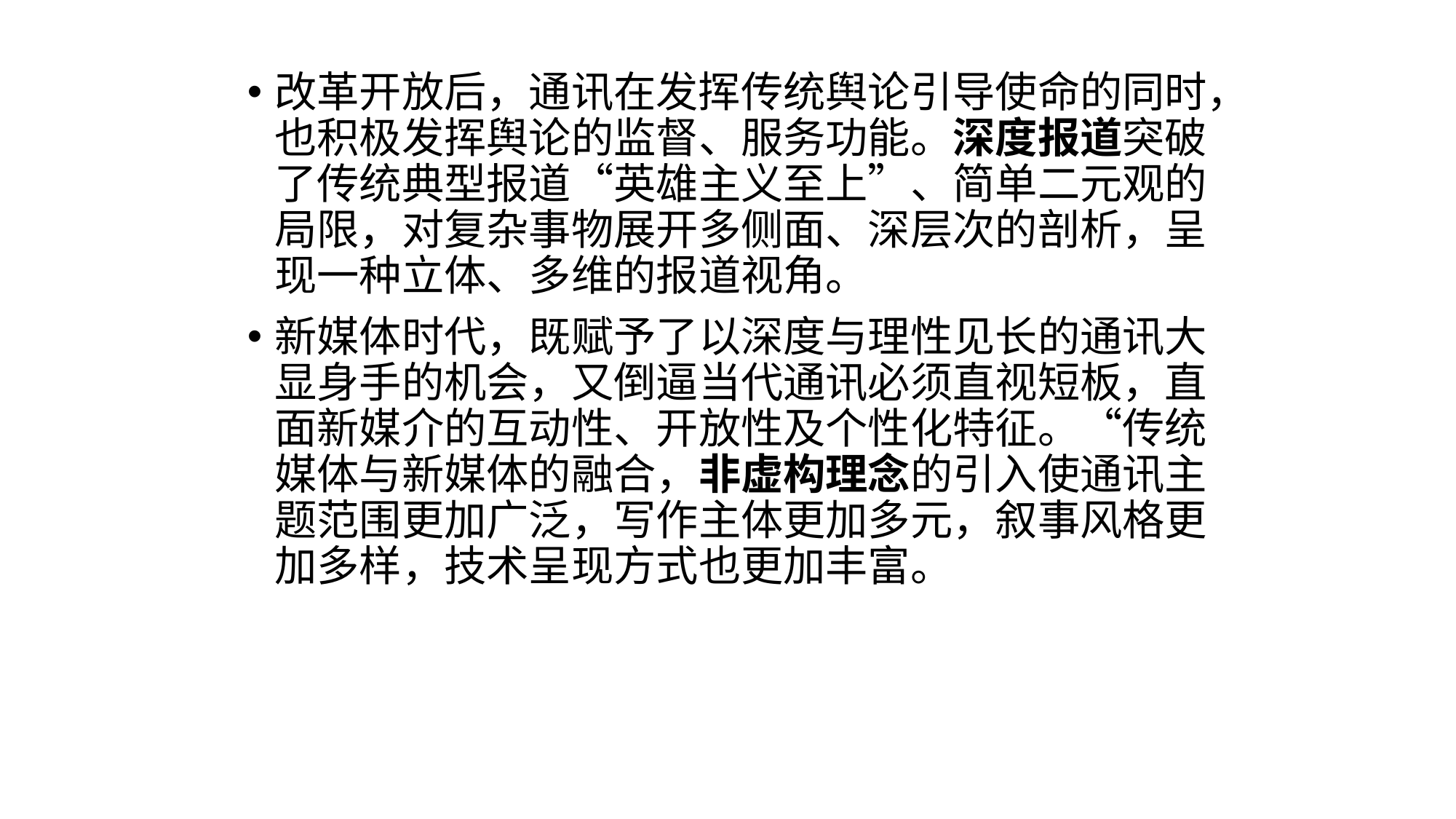

改革开放后，通讯在发挥传统舆论引导使命的同时，也积极发挥舆论的监督、服务功能。深度报道突破了传统典型报道“英雄主义至上”、简单二元观的局限，对复杂事物展开多侧面、深层次的剖析，呈现一种立体、多维的报道视角。
新媒体时代，既赋予了以深度与理性见长的通讯大显身手的机会，又倒逼当代通讯必须直视短板，直面新媒介的互动性、开放性及个性化特征。“传统媒体与新媒体的融合，非虚构理念的引入使通讯主题范围更加广泛，写作主体更加多元，叙事风格更加多样，技术呈现方式也更加丰富。